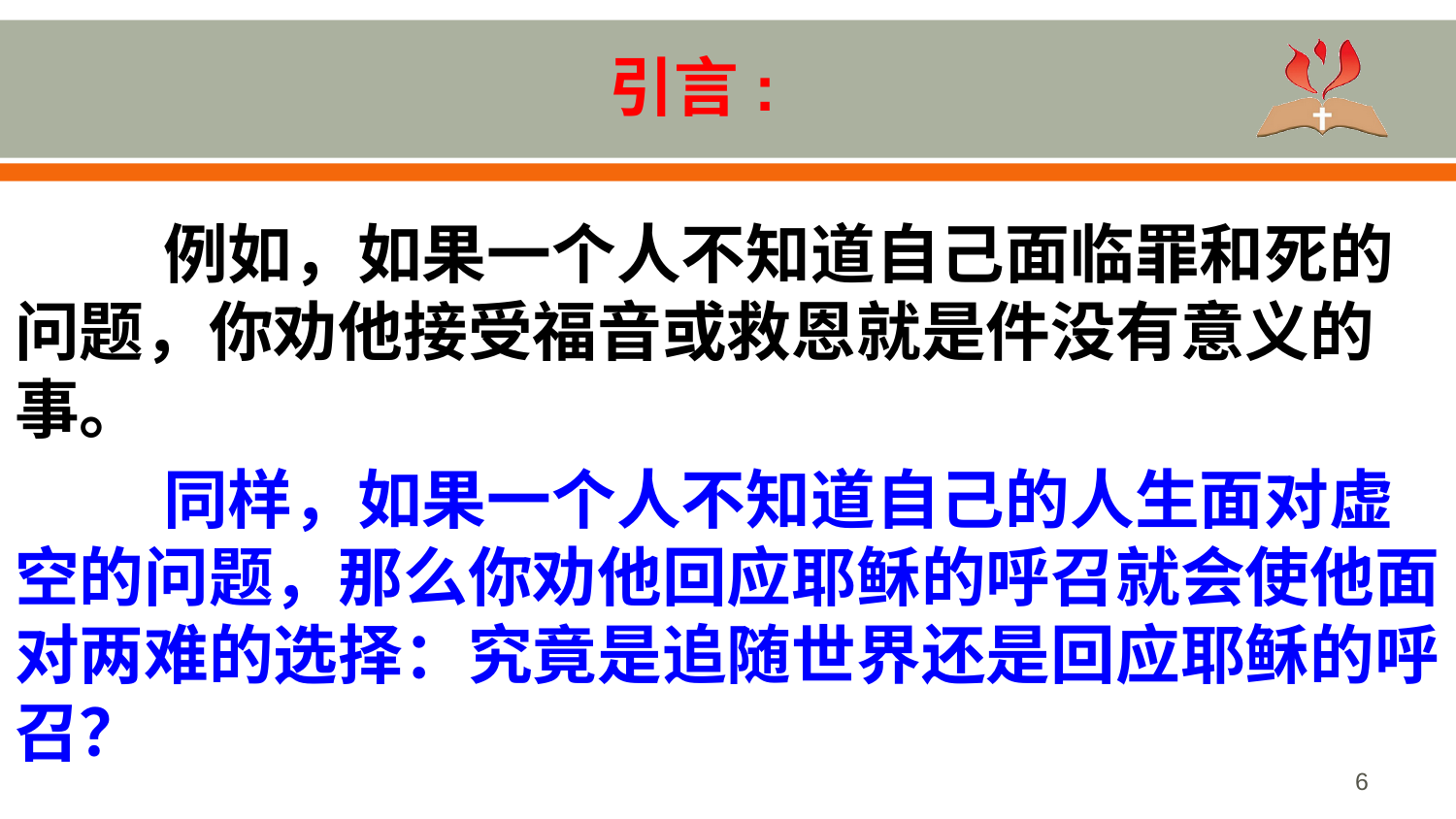

# 引言:
         例如，如果一个人不知道自己面临罪和死的问题，你劝他接受福音或救恩就是件没有意义的事。
         同样，如果一个人不知道自己的人生面对虚空的问题，那么你劝他回应耶稣的呼召就会使他面对两难的选择：究竟是追随世界还是回应耶稣的呼召？
6